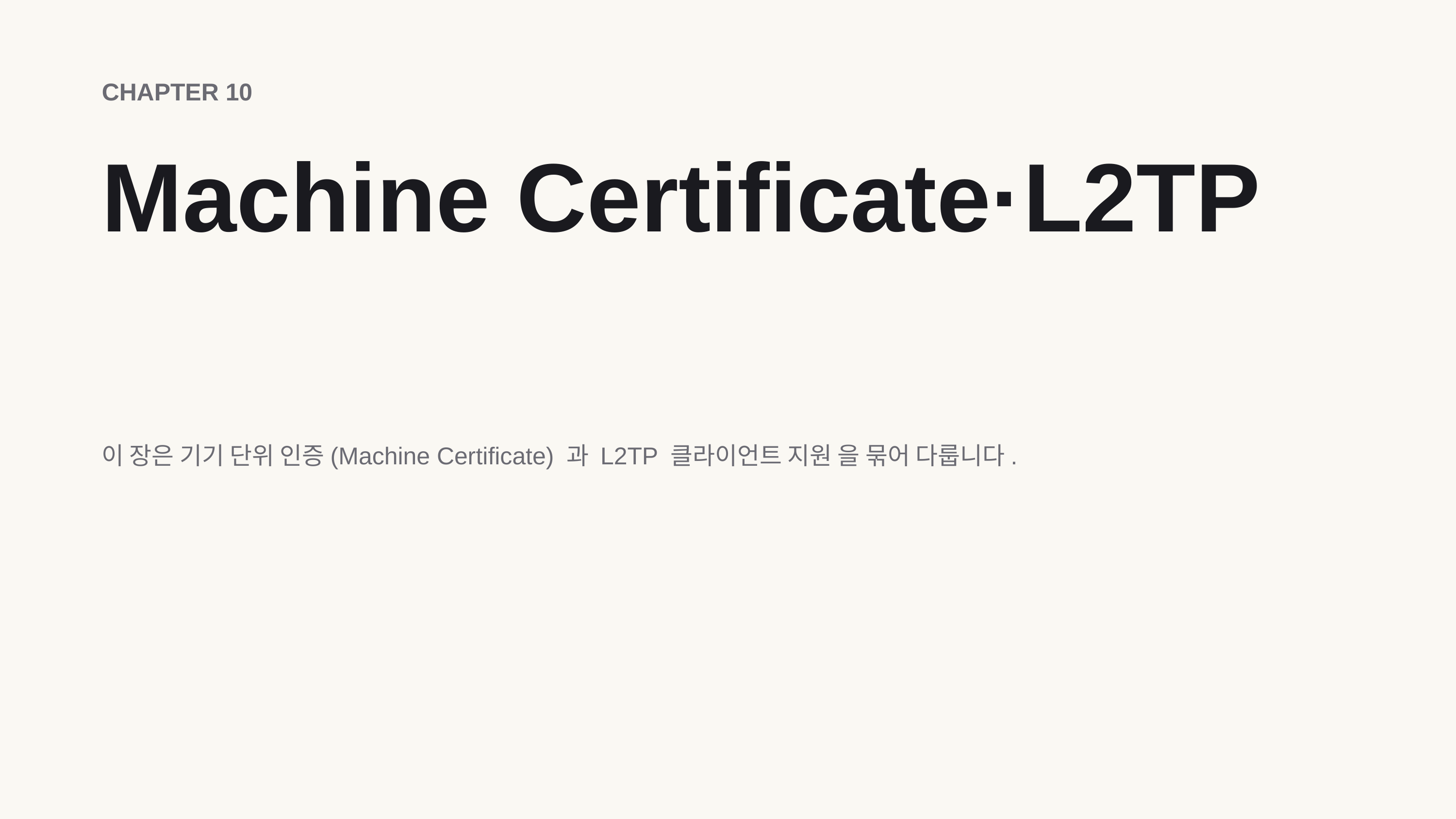

CHAPTER 10
Machine Certificate·L2TP
이 장은 기기 단위 인증(Machine Certificate) 과 L2TP 클라이언트 지원 을 묶어 다룹니다.